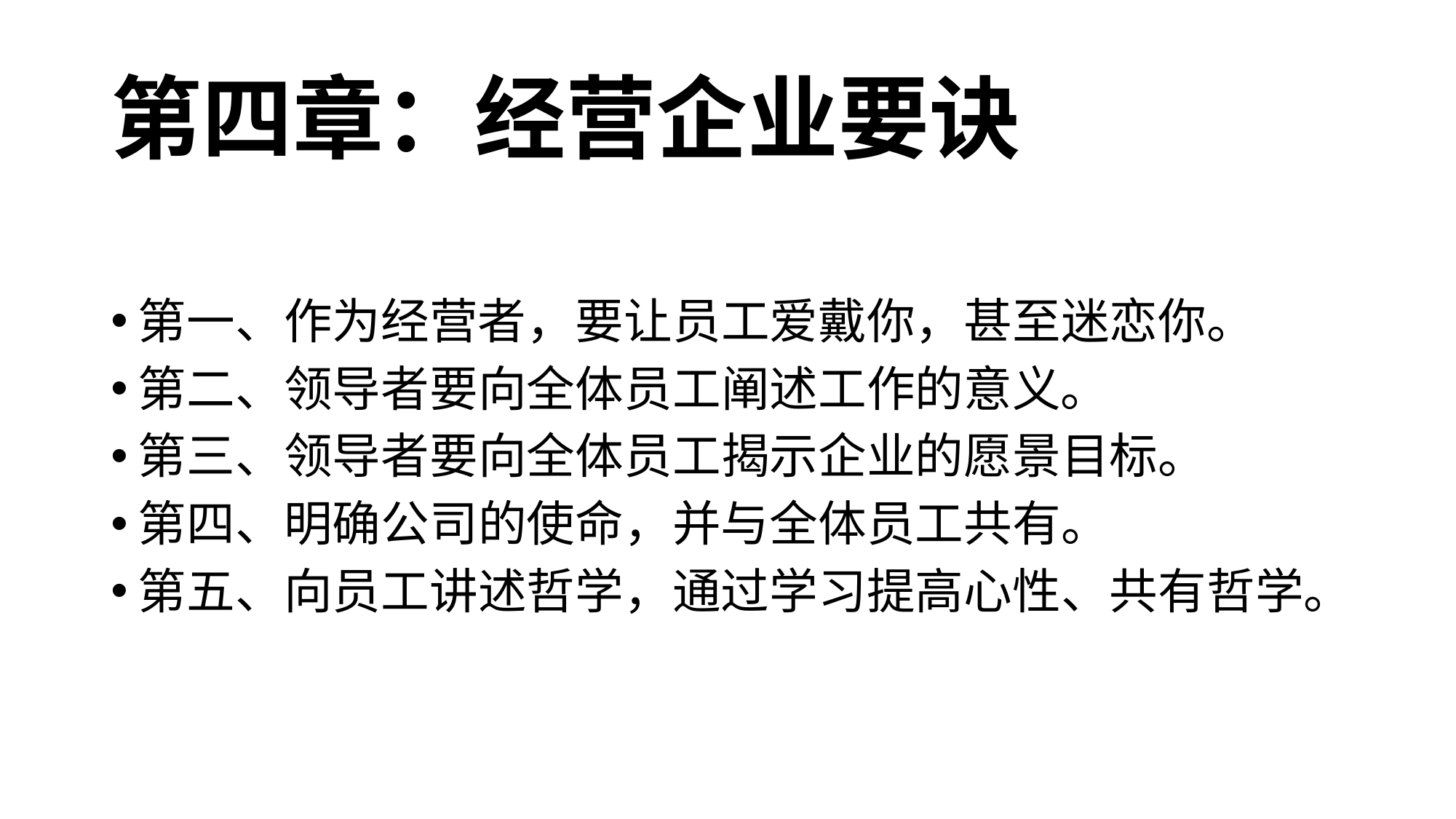

# 第四章：经营企业要诀

第一、作为经营者，要让员工爱戴你，甚至迷恋你。
第二、领导者要向全体员工阐述工作的意义。
第三、领导者要向全体员工揭示企业的愿景目标。
第四、明确公司的使命，并与全体员工共有。
第五、向员工讲述哲学，通过学习提高心性、共有哲学。